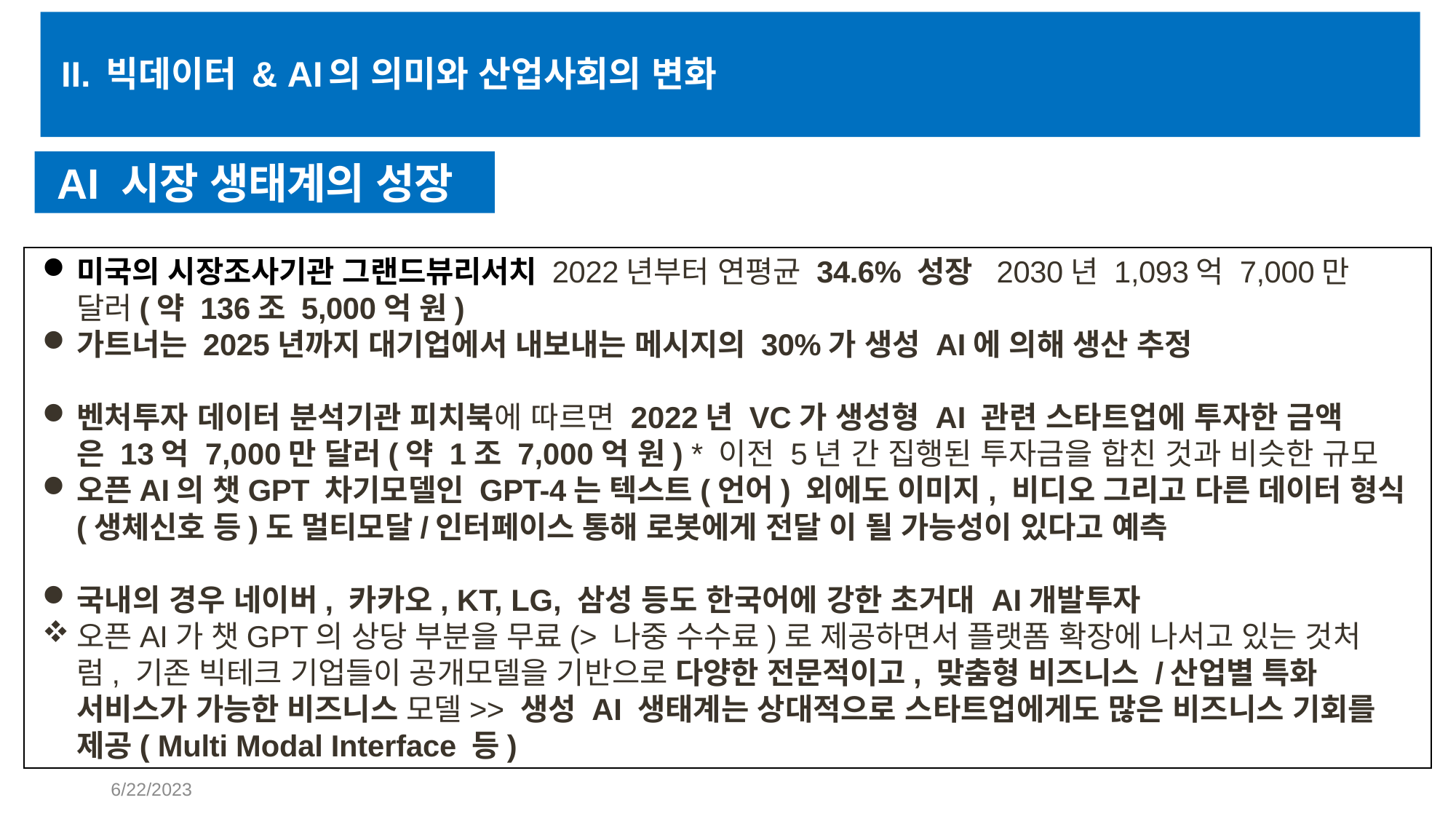

II. 빅데이터 & AI의 의미와 산업사회의 변화
 AI 시장 생태계의 성장
미국의 시장조사기관 그랜드뷰리서치 2022년부터 연평균 34.6% 성장  2030년 1,093억 7,000만 달러(약 136조 5,000억 원)
가트너는 2025년까지 대기업에서 내보내는 메시지의 30%가 생성 AI에 의해 생산 추정

벤처투자 데이터 분석기관 피치북에 따르면 2022년 VC가 생성형 AI 관련 스타트업에 투자한 금액은 13억 7,000만 달러(약 1조 7,000억 원) * 이전 5년 간 집행된 투자금을 합친 것과 비슷한 규모
오픈AI의 챗GPT 차기모델인 GPT-4는 텍스트(언어) 외에도 이미지, 비디오 그리고 다른 데이터 형식(생체신호 등)도 멀티모달/인터페이스 통해 로봇에게 전달 이 될 가능성이 있다고 예측

국내의 경우 네이버, 카카오, KT, LG, 삼성 등도 한국어에 강한 초거대 AI개발투자
오픈AI가 챗GPT의 상당 부분을 무료(> 나중 수수료)로 제공하면서 플랫폼 확장에 나서고 있는 것처럼, 기존 빅테크 기업들이 공개모델을 기반으로 다양한 전문적이고, 맞춤형 비즈니스 /산업별 특화 서비스가 가능한 비즈니스 모델>> 생성 AI 생태계는 상대적으로 스타트업에게도 많은 비즈니스 기회를 제공( Multi Modal Interface 등)
6/22/2023